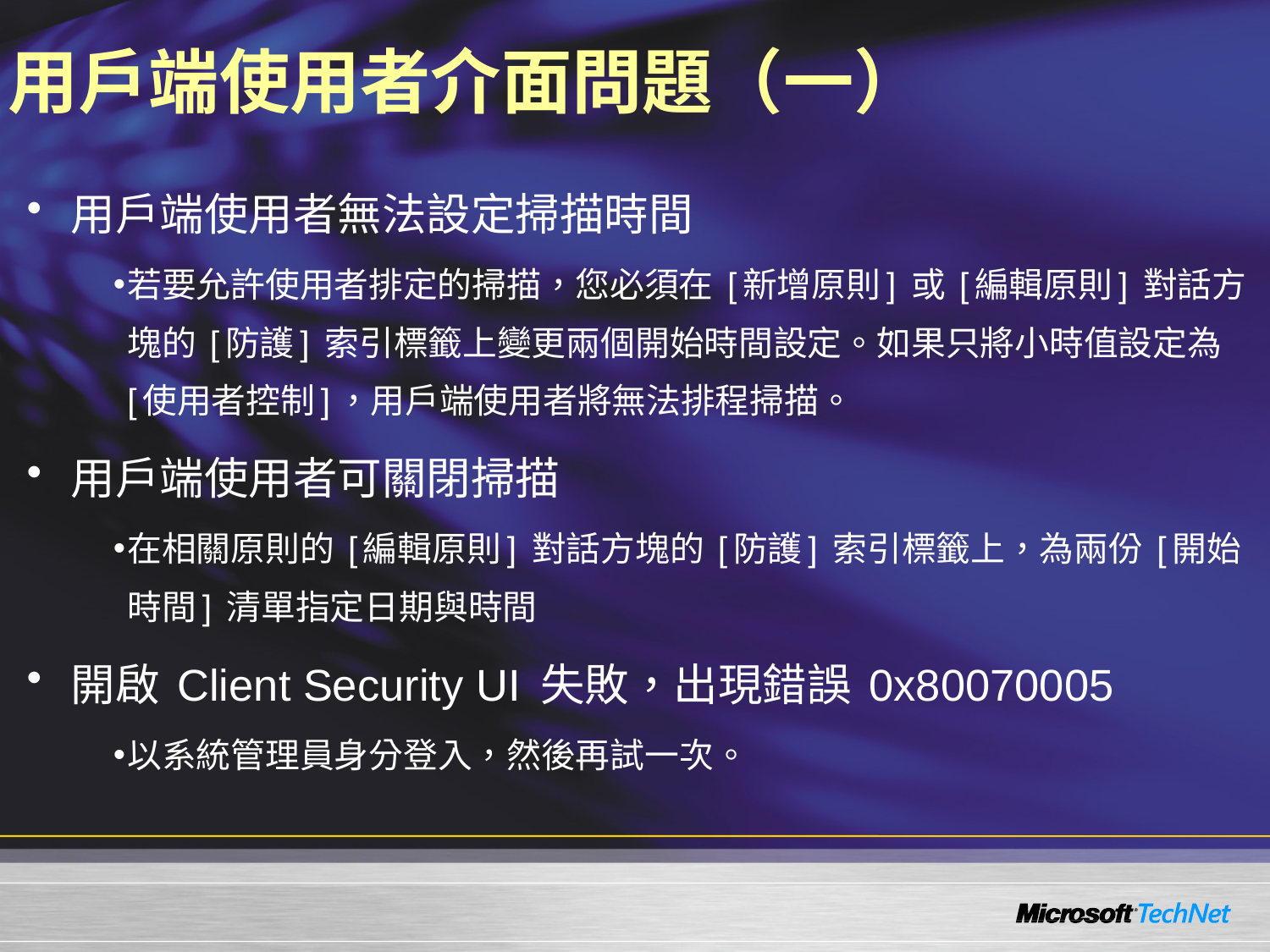

# 用戶端使用者介面問題（一）
用戶端使用者無法設定掃描時間
若要允許使用者排定的掃描，您必須在 [新增原則] 或 [編輯原則] 對話方塊的 [防護] 索引標籤上變更兩個開始時間設定。如果只將小時值設定為 [使用者控制]，用戶端使用者將無法排程掃描。
用戶端使用者可關閉掃描
在相關原則的 [編輯原則] 對話方塊的 [防護] 索引標籤上，為兩份 [開始時間] 清單指定日期與時間
開啟 Client Security UI 失敗，出現錯誤 0x80070005
以系統管理員身分登入，然後再試一次。